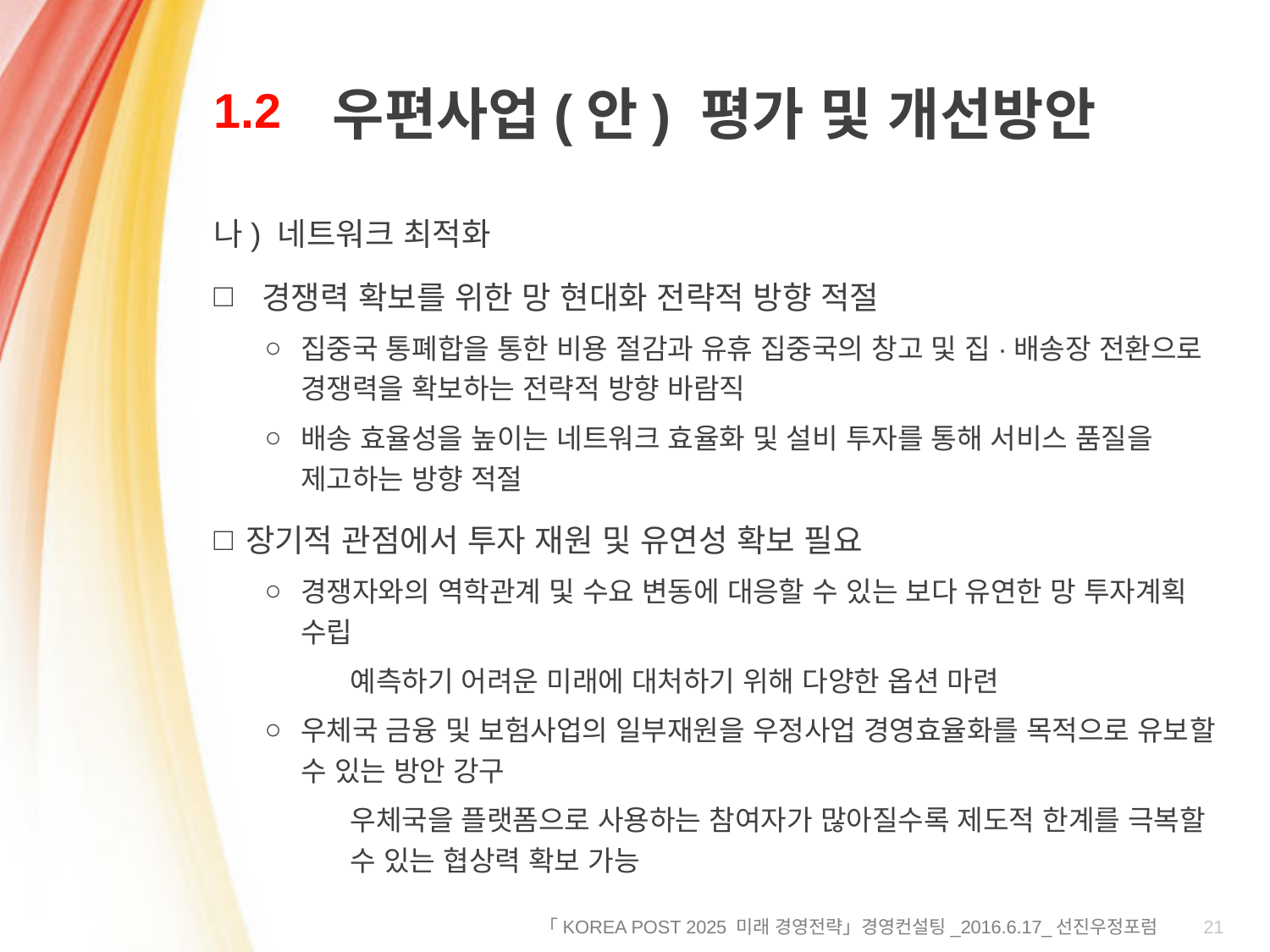

# 1.2
우편사업(안) 평가 및 개선방안
나) 네트워크 최적화
 경쟁력 확보를 위한 망 현대화 전략적 방향 적절
집중국 통폐합을 통한 비용 절감과 유휴 집중국의 창고 및 집·배송장 전환으로 경쟁력을 확보하는 전략적 방향 바람직
배송 효율성을 높이는 네트워크 효율화 및 설비 투자를 통해 서비스 품질을 제고하는 방향 적절
장기적 관점에서 투자 재원 및 유연성 확보 필요
경쟁자와의 역학관계 및 수요 변동에 대응할 수 있는 보다 유연한 망 투자계획 수립
예측하기 어려운 미래에 대처하기 위해 다양한 옵션 마련
우체국 금융 및 보험사업의 일부재원을 우정사업 경영효율화를 목적으로 유보할 수 있는 방안 강구
우체국을 플랫폼으로 사용하는 참여자가 많아질수록 제도적 한계를 극복할 수 있는 협상력 확보 가능
21